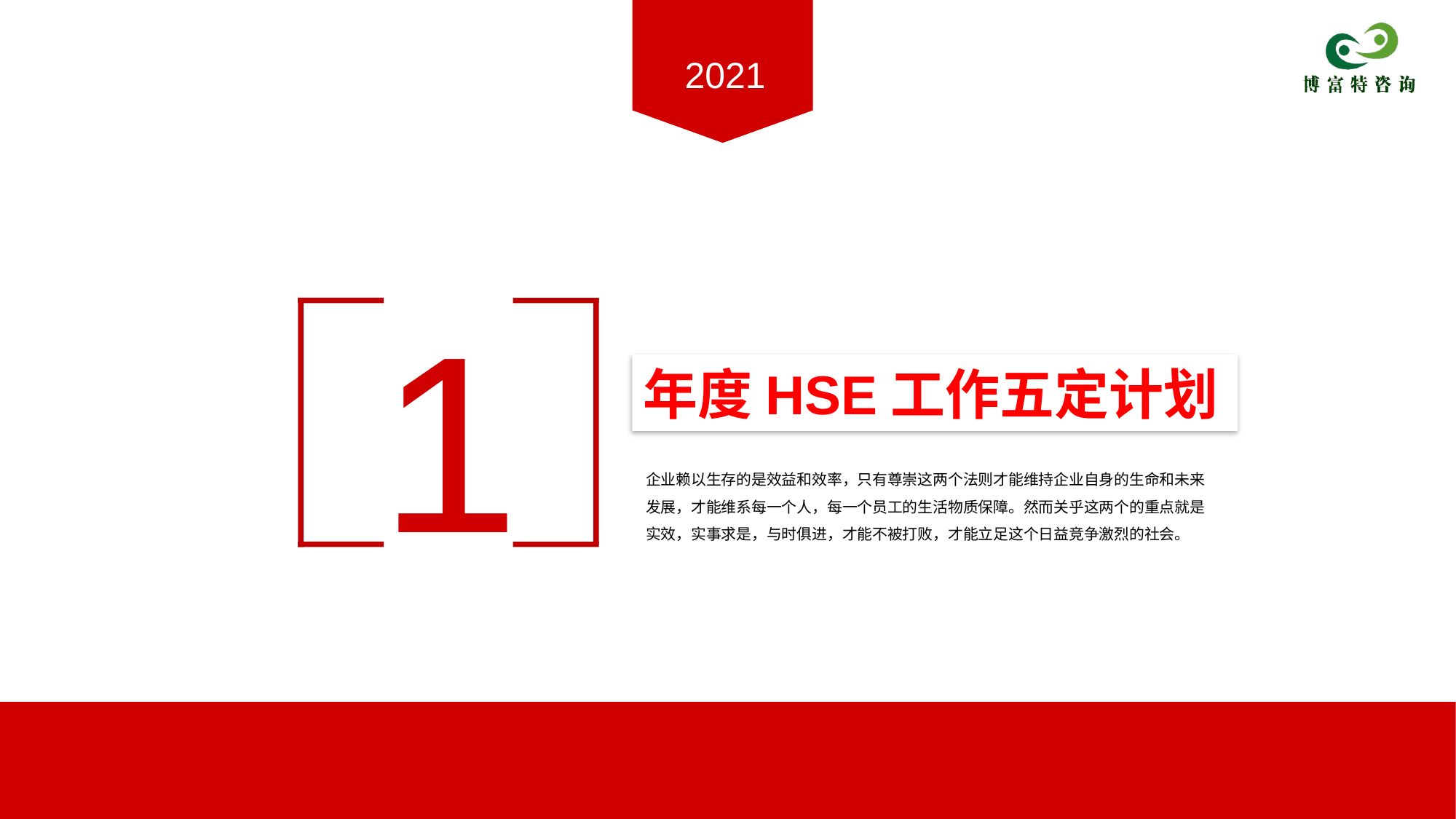

2021
1

年度HSE工作五定计划
企业赖以生存的是效益和效率，只有尊崇这两个法则才能维持企业自身的生命和未来发展，才能维系每一个人，每一个员工的生活物质保障。然而关乎这两个的重点就是实效，实事求是，与时俱进，才能不被打败，才能立足这个日益竞争激烈的社会。